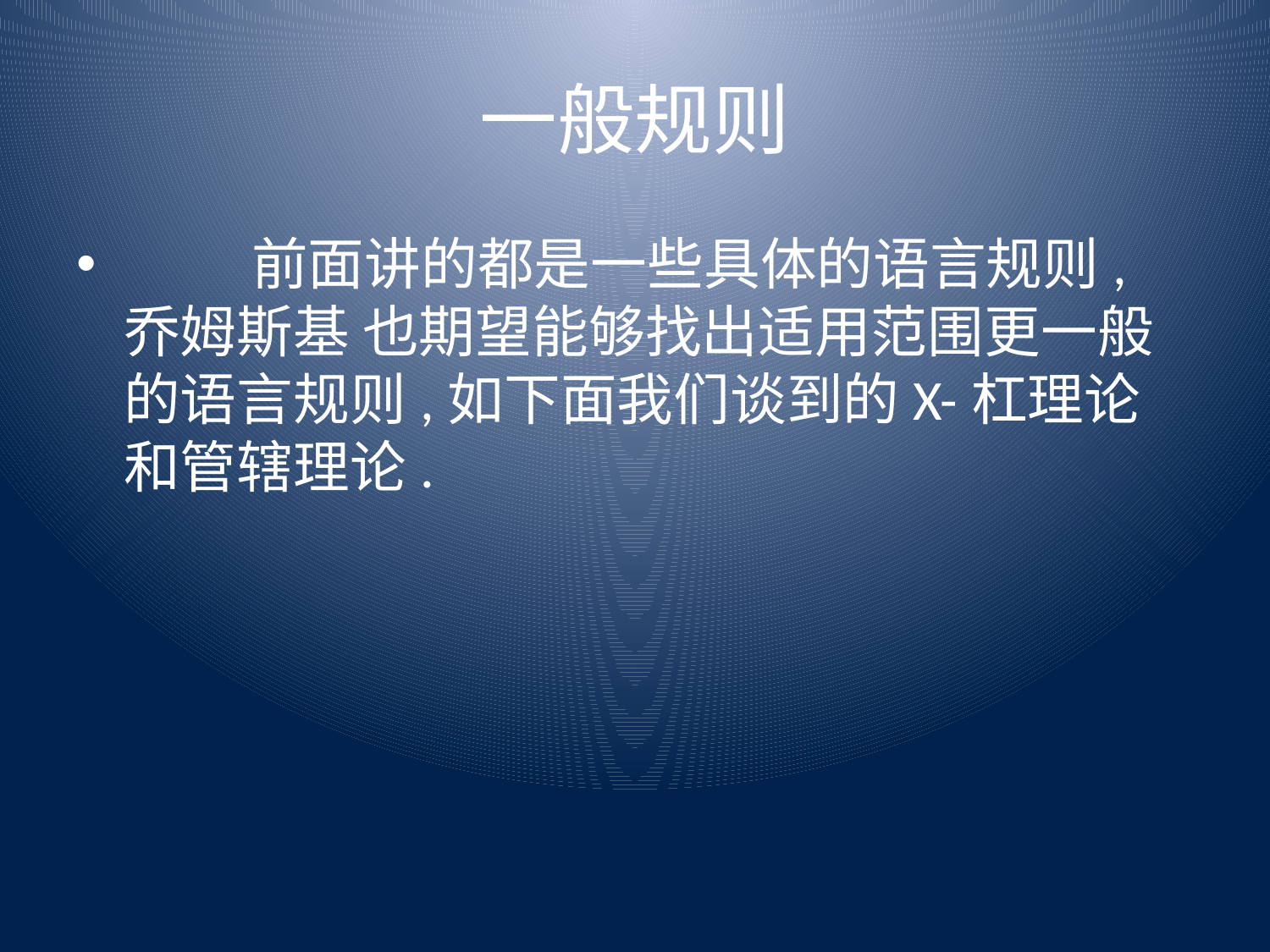

# 一般规则
         前面讲的都是一些具体的语言规则,乔姆斯基 也期望能够找出适用范围更一般的语言规则,如下面我们谈到的X-杠理论和管辖理论.